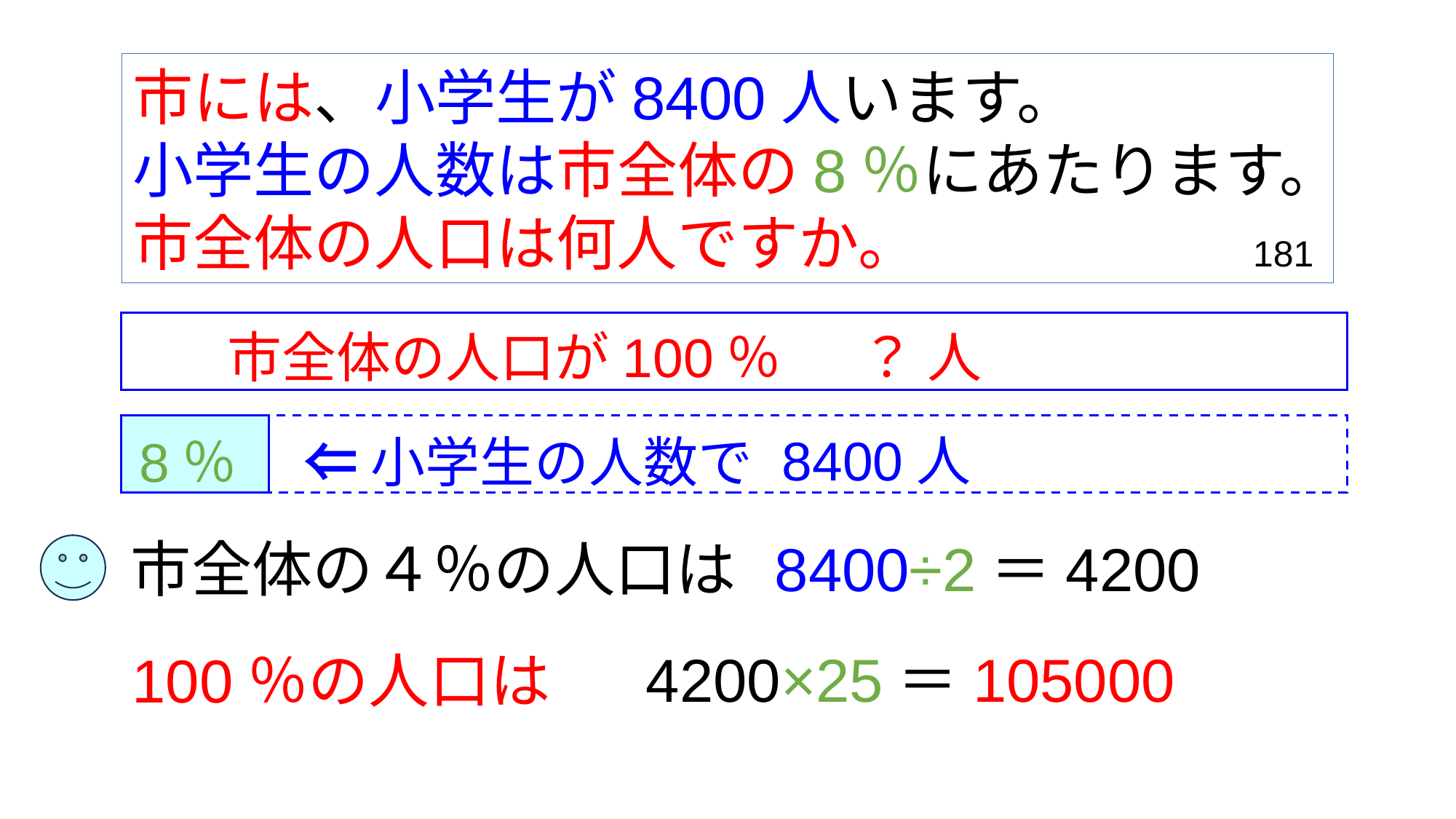

市には、小学生が8400人います。
小学生の人数は市全体の8％にあたります。
市全体の人口は何人ですか。
181

市全体の人口が100％
？ 人

8400人
 8％ 　⇐ 小学生の人数で
市全体の４％の人口は
8400÷2＝4200

4200×25＝105000
100％の人口は